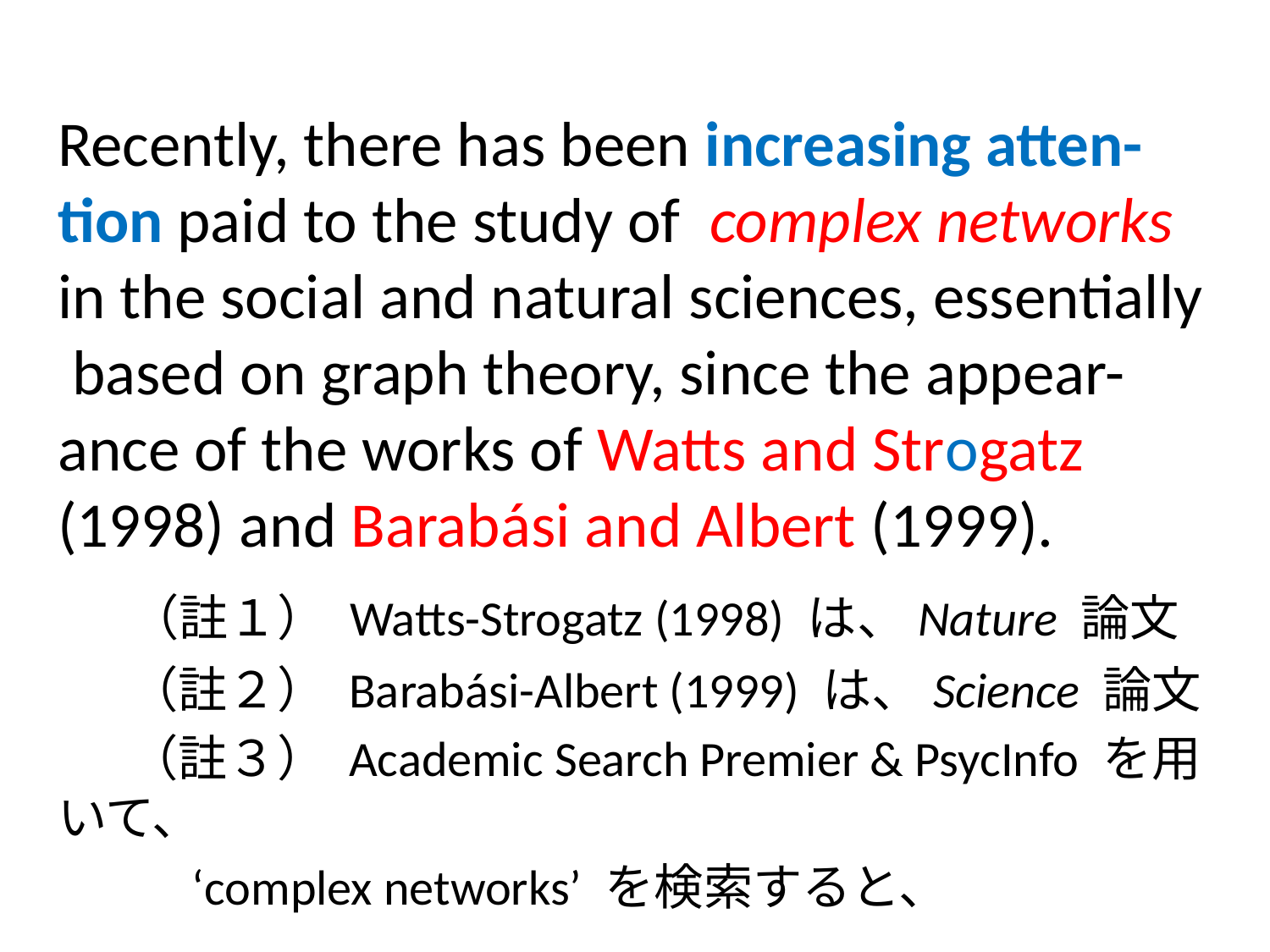

Recently, there has been increasing atten-tion paid to the study of  complex networks in the social and natural sciences, essentially  based on graph theory, since the appear-ance of the works of Watts and Strogatz (1998) and Barabási and Albert (1999).
    （註１） Watts-Strogatz (1998) は、Nature 論文
　  （註２） Barabási-Albert (1999) は、Science 論文
　  （註３） Academic Search Premier & PsycInfo を用いて、
            ‘complex networks’ を検索すると、